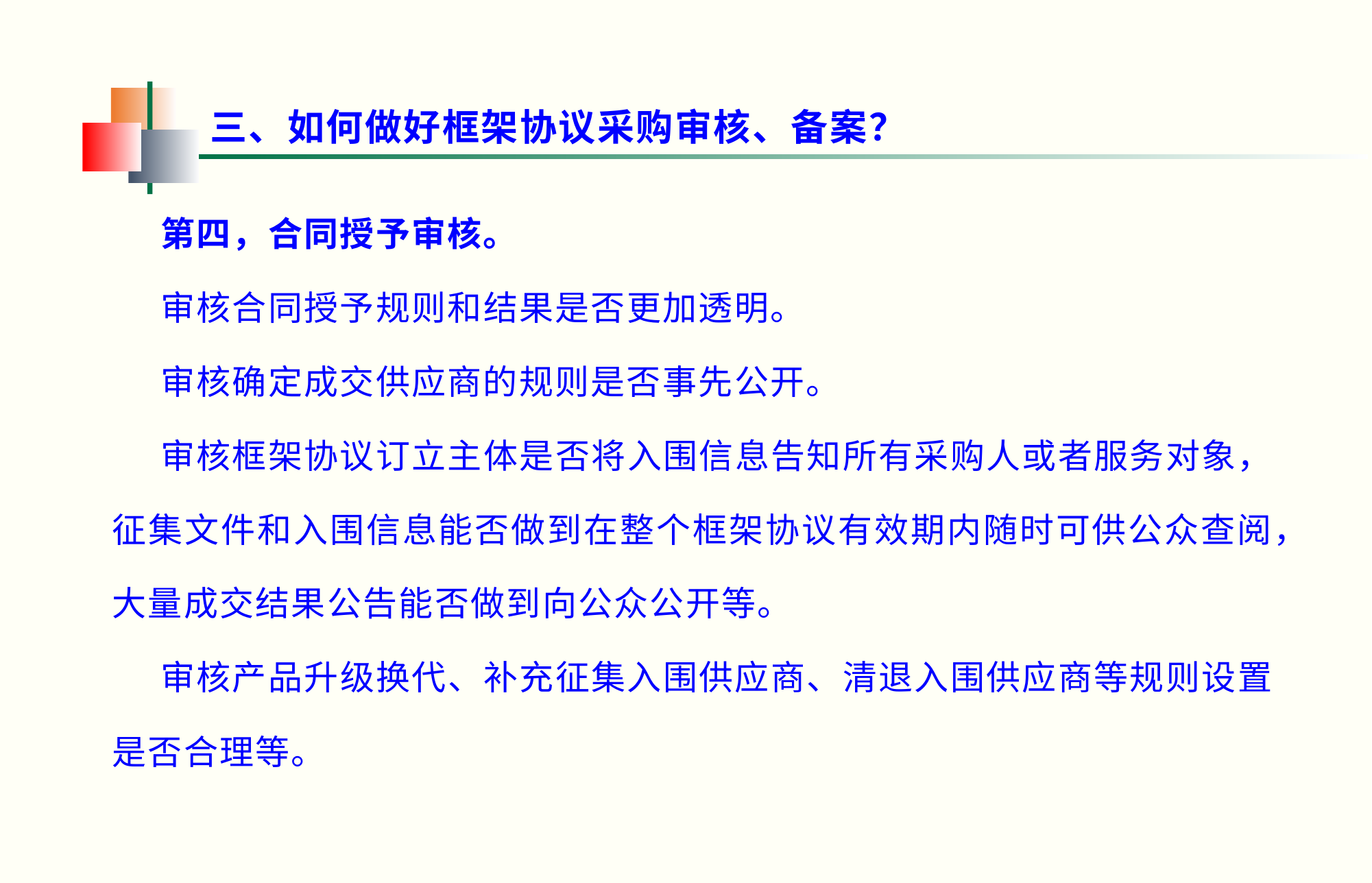

三、如何做好框架协议采购审核、备案？
第四，合同授予审核。
审核合同授予规则和结果是否更加透明。
审核确定成交供应商的规则是否事先公开。
审核框架协议订立主体是否将入围信息告知所有采购人或者服务对象，征集文件和入围信息能否做到在整个框架协议有效期内随时可供公众查阅，大量成交结果公告能否做到向公众公开等。
审核产品升级换代、补充征集入围供应商、清退入围供应商等规则设置是否合理等。